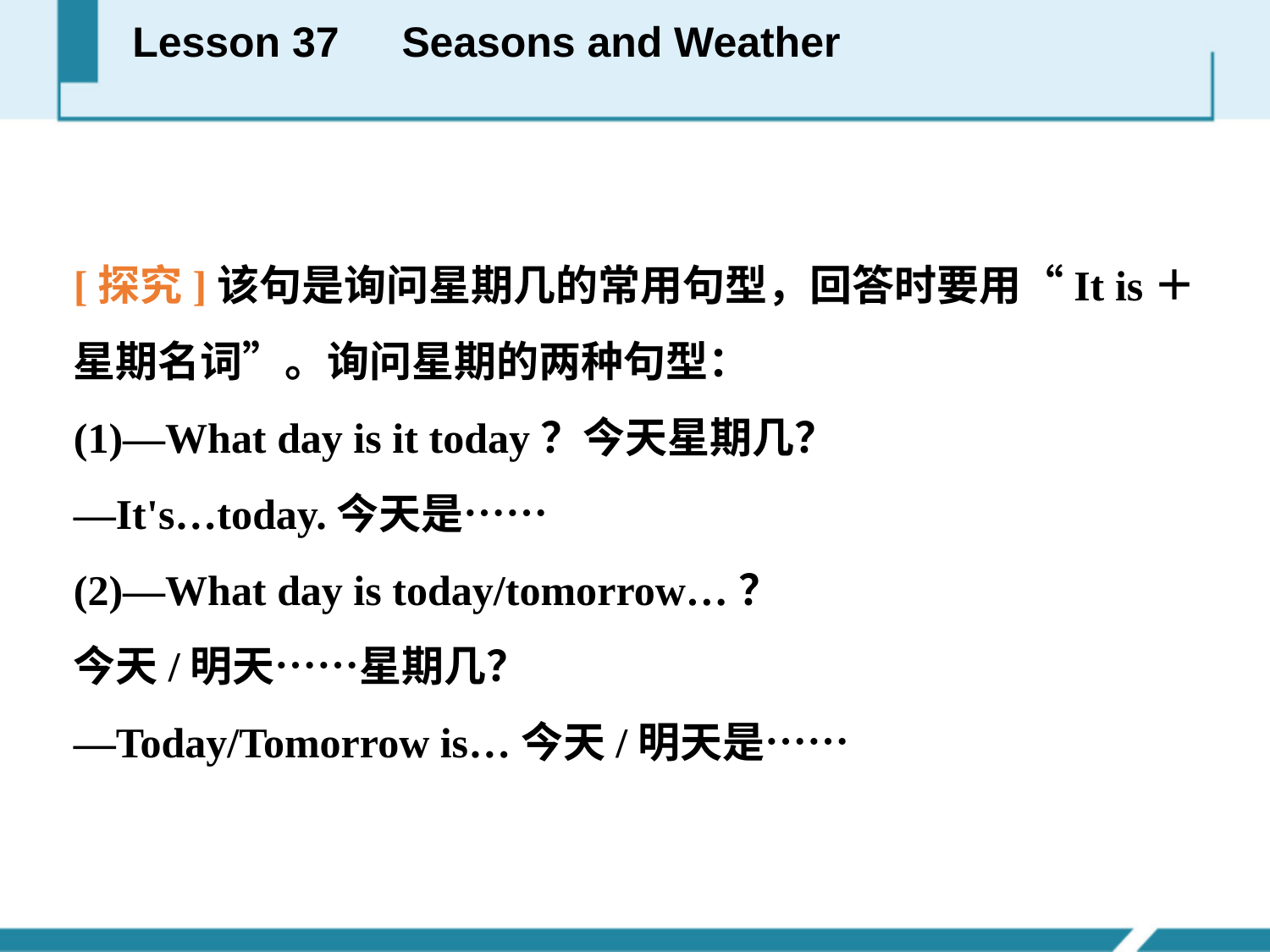

Lesson 37　Seasons and Weather
[探究]该句是询问星期几的常用句型，回答时要用“It is＋星期名词”。询问星期的两种句型：
(1)—What day is it today？今天星期几？
—It's…today.今天是……
(2)—What day is today/tomorrow…？
今天/明天……星期几？
—Today/Tomorrow is…今天/明天是……